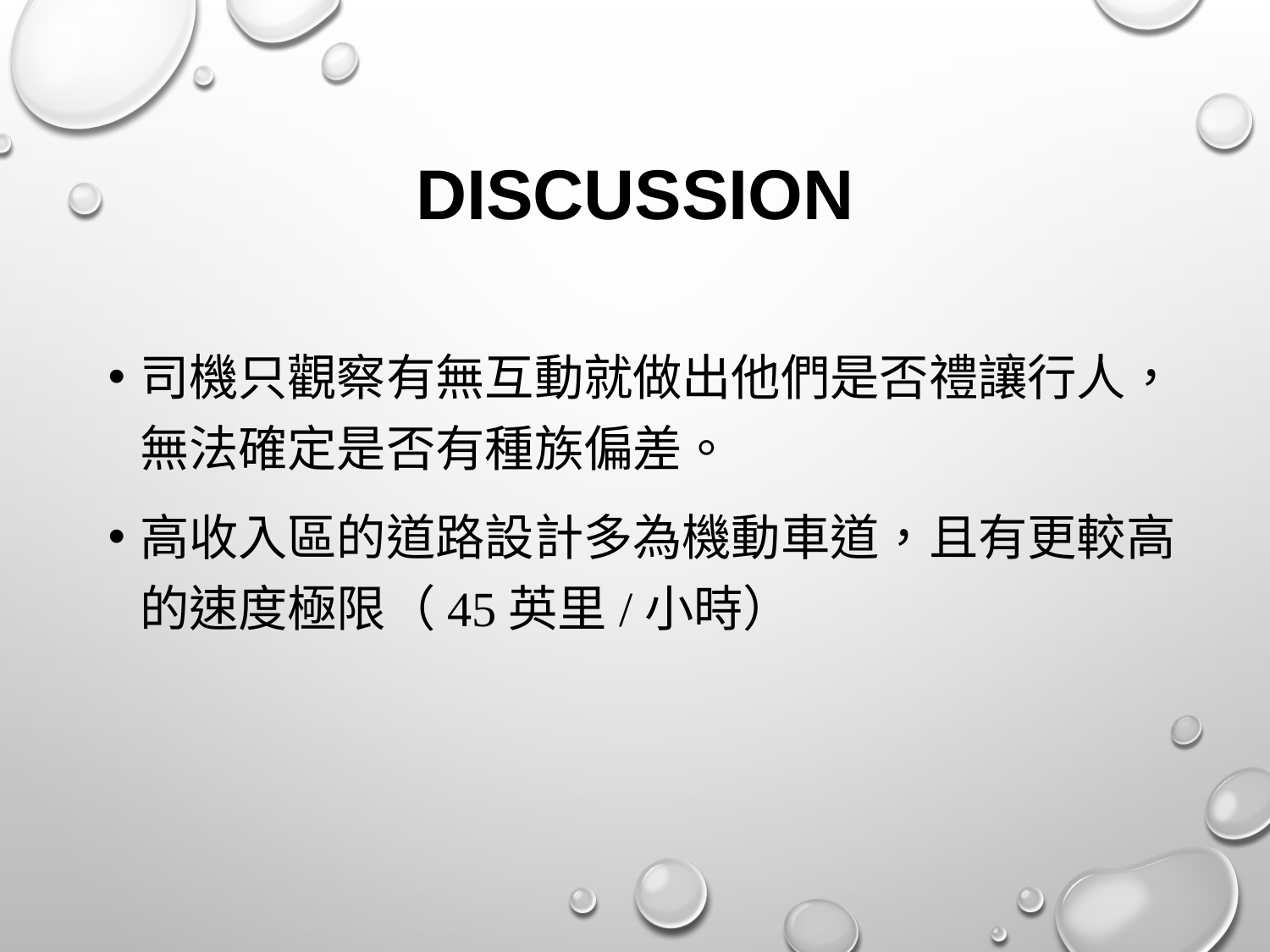

# Discussion
司機只觀察有無互動就做出他們是否禮讓行人，無法確定是否有種族偏差。
高收入區的道路設計多為機動車道，且有更較高的速度極限（45英里/小時）